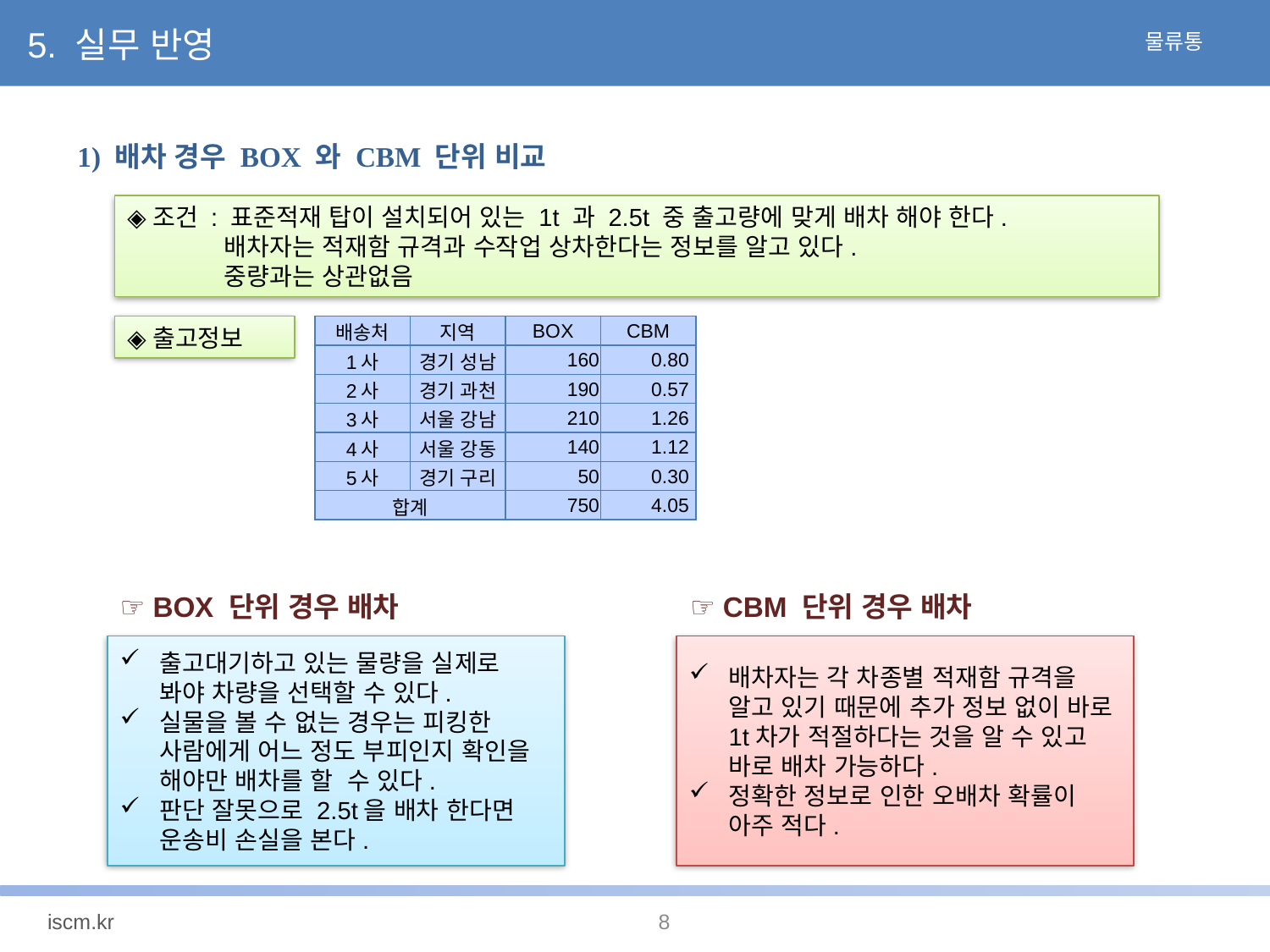

5. 실무 반영
1) 배차 경우 BOX 와 CBM 단위 비교
◈조건 : 표준적재 탑이 설치되어 있는 1t 과 2.5t 중 출고량에 맞게 배차 해야 한다.
             배차자는 적재함 규격과 수작업 상차한다는 정보를 알고 있다.
             중량과는 상관없음
◈출고정보
| 배송처 | 지역 | BOX | CBM |
| --- | --- | --- | --- |
| 1사 | 경기 성남 | 160 | 0.80 |
| 2사 | 경기 과천 | 190 | 0.57 |
| 3사 | 서울 강남 | 210 | 1.26 |
| 4사 | 서울 강동 | 140 | 1.12 |
| 5사 | 경기 구리 | 50 | 0.30 |
| 합계 |  | 750 | 4.05 |
☞ BOX 단위 경우 배차
☞ CBM 단위 경우 배차
배차자는 각 차종별 적재함 규격을 알고 있기 때문에 추가 정보 없이 바로 1t차가 적절하다는 것을 알 수 있고  바로 배차 가능하다.
정확한 정보로 인한 오배차 확률이 아주 적다.
출고대기하고 있는 물량을 실제로 봐야 차량을 선택할 수 있다.
실물을 볼 수 없는 경우는 피킹한 사람에게 어느 정도 부피인지 확인을 해야만 배차를 할  수 있다.
판단 잘못으로 2.5t을 배차 한다면 운송비 손실을 본다.